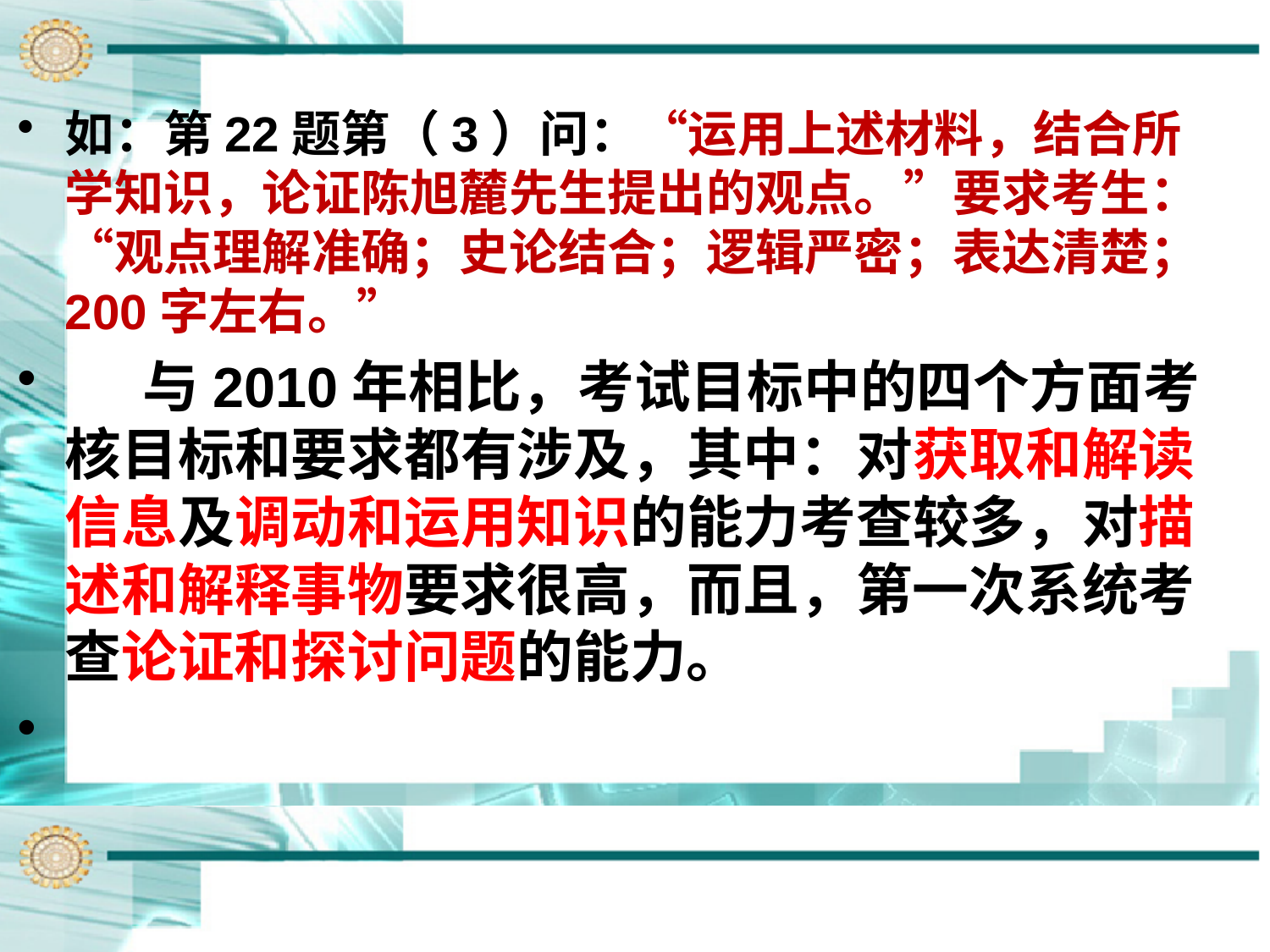

如：第22题第（3）问：“运用上述材料，结合所学知识，论证陈旭麓先生提出的观点。”要求考生：“观点理解准确；史论结合；逻辑严密；表达清楚；200字左右。”
     与2010年相比，考试目标中的四个方面考核目标和要求都有涉及，其中：对获取和解读信息及调动和运用知识的能力考查较多，对描述和解释事物要求很高，而且，第一次系统考查论证和探讨问题的能力。